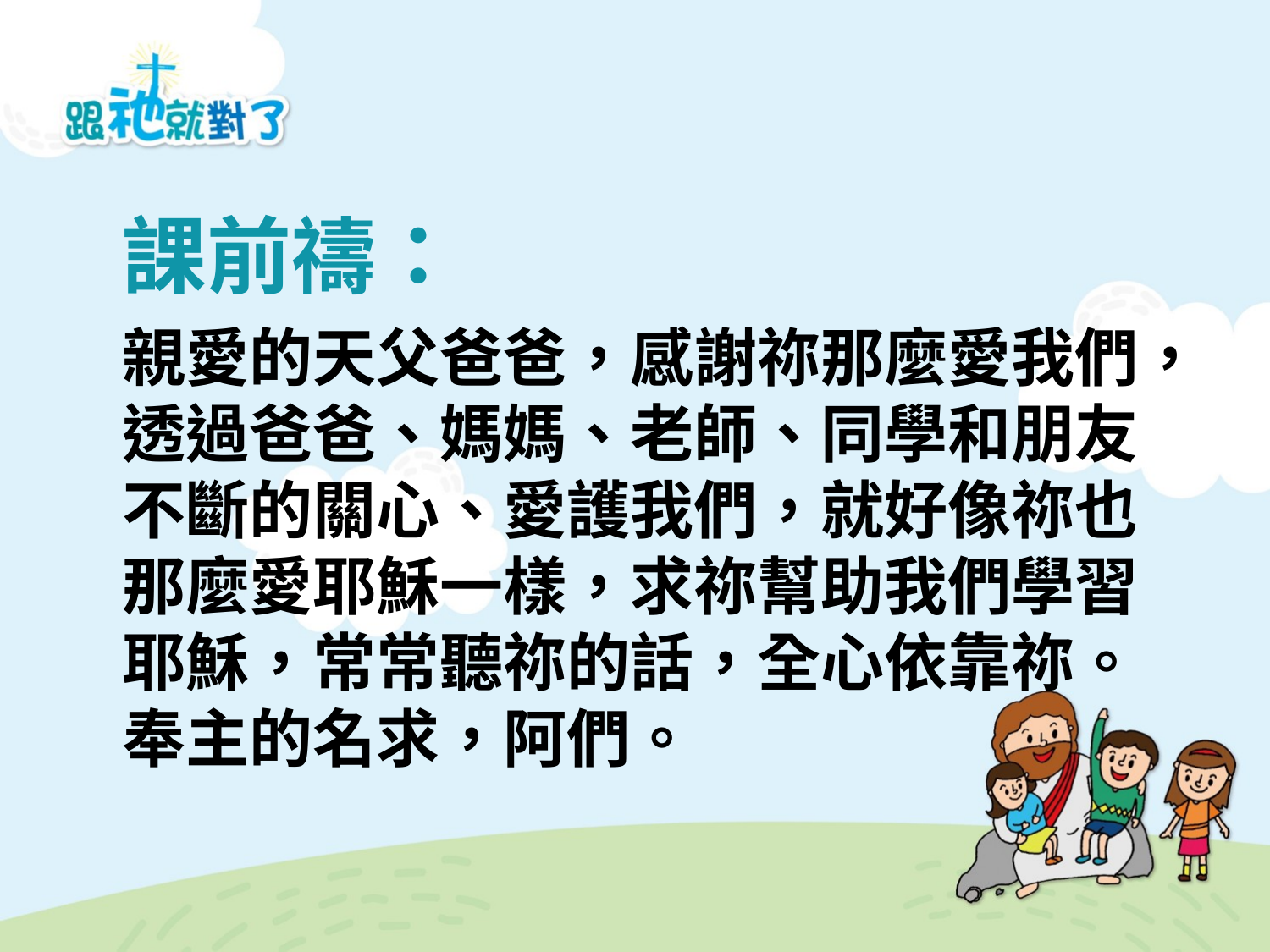

課前禱：
親愛的天父爸爸，感謝祢那麼愛我們，透過爸爸、媽媽、老師、同學和朋友不斷的關心、愛護我們，就好像祢也那麼愛耶穌一樣，求祢幫助我們學習耶穌，常常聽祢的話，全心依靠祢。奉主的名求，阿們。